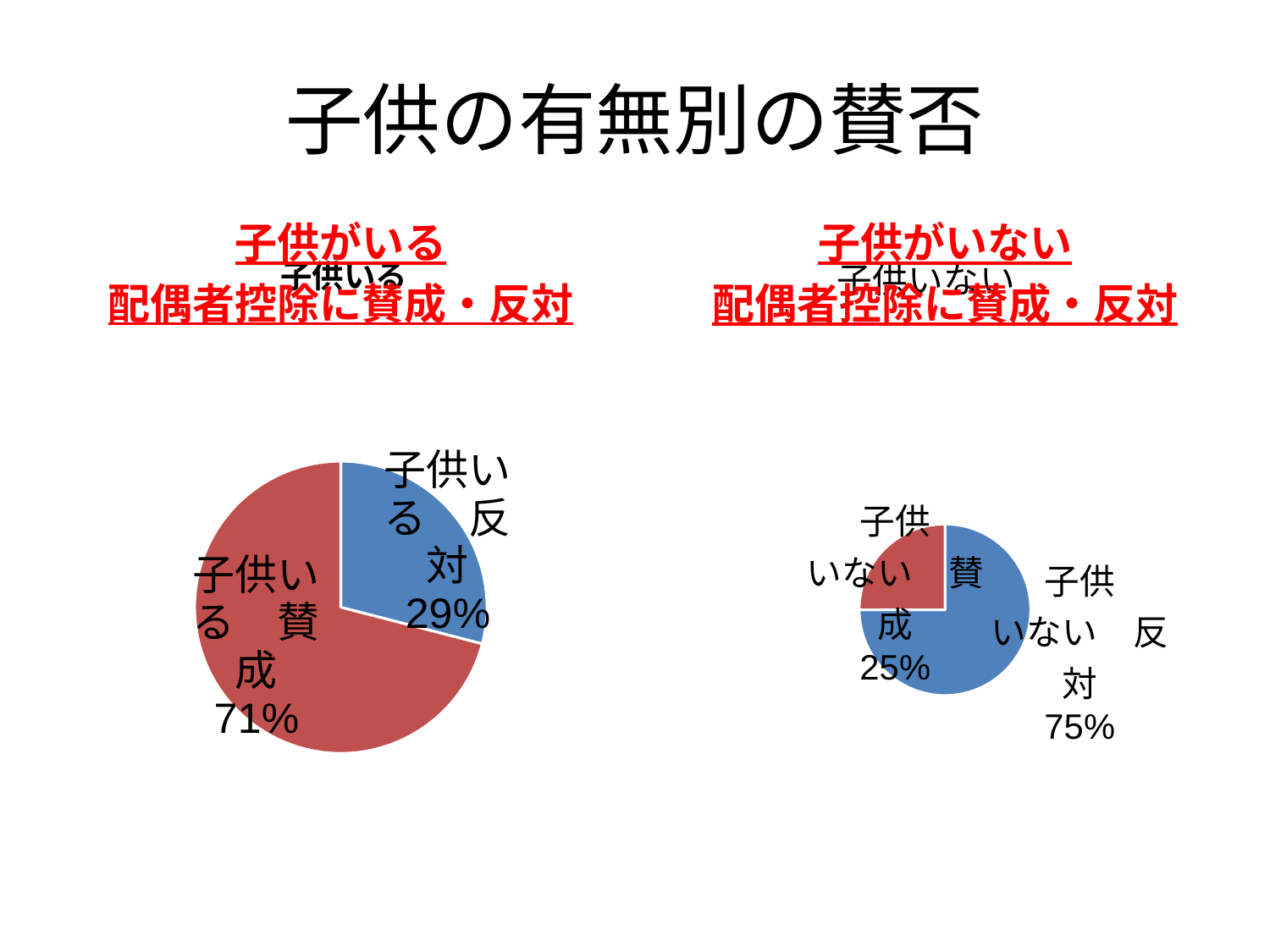

# 子供の有無別の賛否

### Chart: 子供がいる
配偶者控除に賛成・反対

| Category |  |
|---|---|
| 子供いる　反対 | 9.0 |
| 子供いる　賛成 | 22.0 |

### Chart: 子供がいない
配偶者控除に賛成・反対

| Category |  |
|---|---|
| 子供いない　反対 | 9.0 |
| 子供いない　賛成 | 3.0 |

### Chart: 子供いる

| Category |
|---|

### Chart: 子供いない

| Category |
|---|